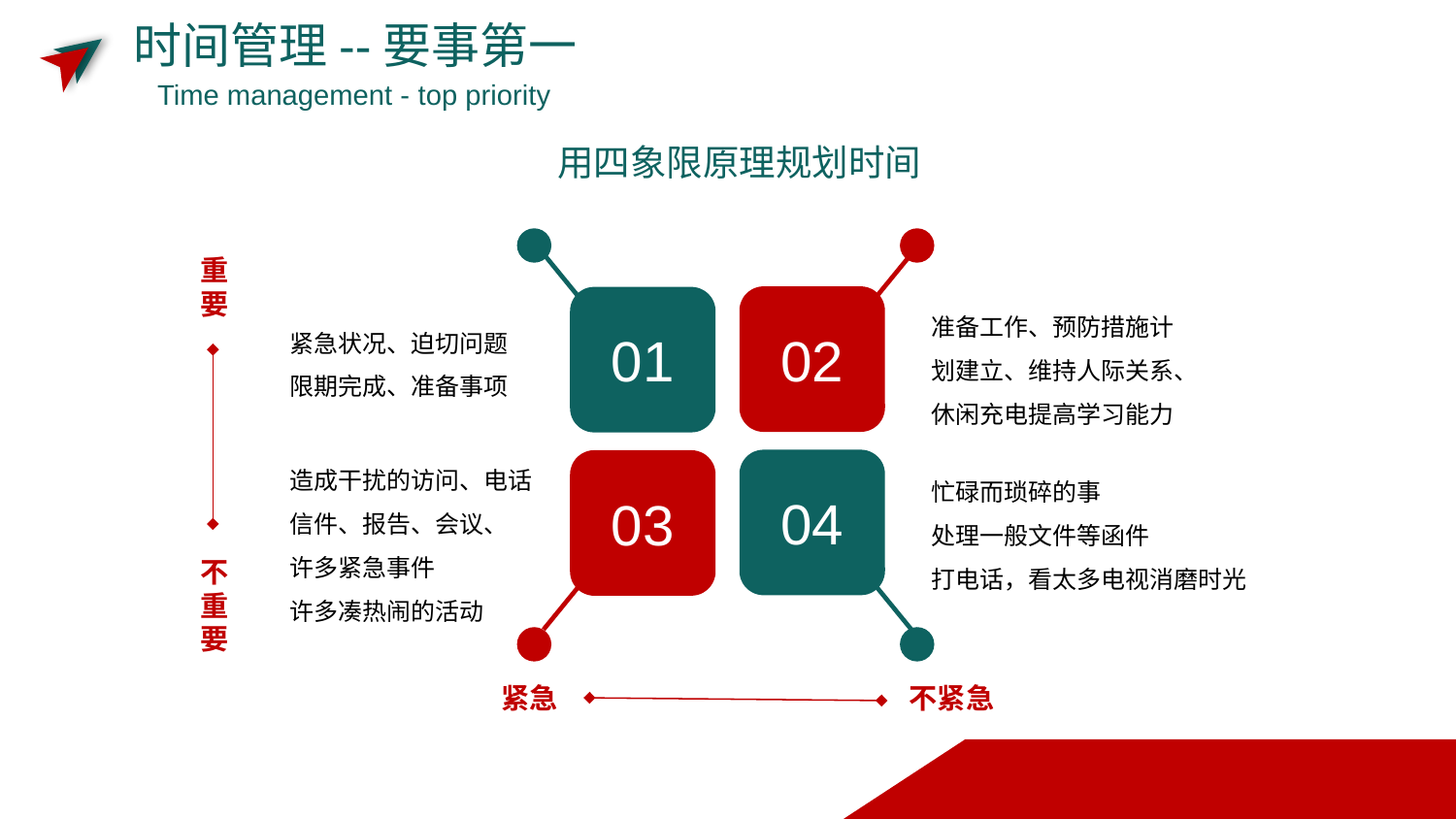

时间管理--要事第一

Time management - top priority
用四象限原理规划时间

重要
02
01
准备工作、预防措施计划建立、维持人际关系、休闲充电提高学习能力
紧急状况、迫切问题
限期完成、准备事项
造成干扰的访问、电话
信件、报告、会议、
许多紧急事件
许多凑热闹的活动
04
03
忙碌而琐碎的事
处理一般文件等函件
打电话，看太多电视消磨时光

不重要

紧急
不紧急